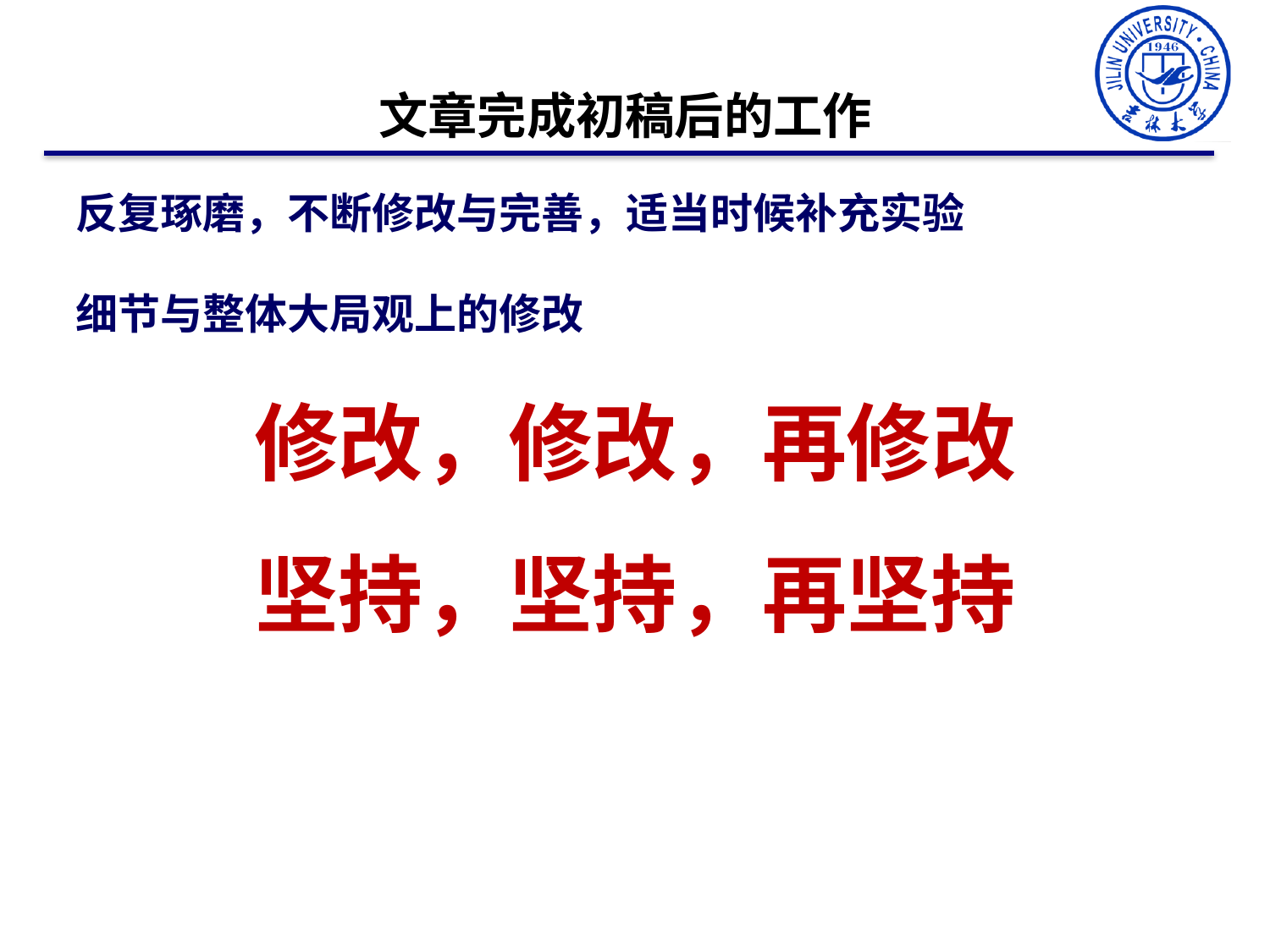

文章完成初稿后的工作
反复琢磨，不断修改与完善，适当时候补充实验

细节与整体大局观上的修改

修改，修改，再修改

坚持，坚持，再坚持